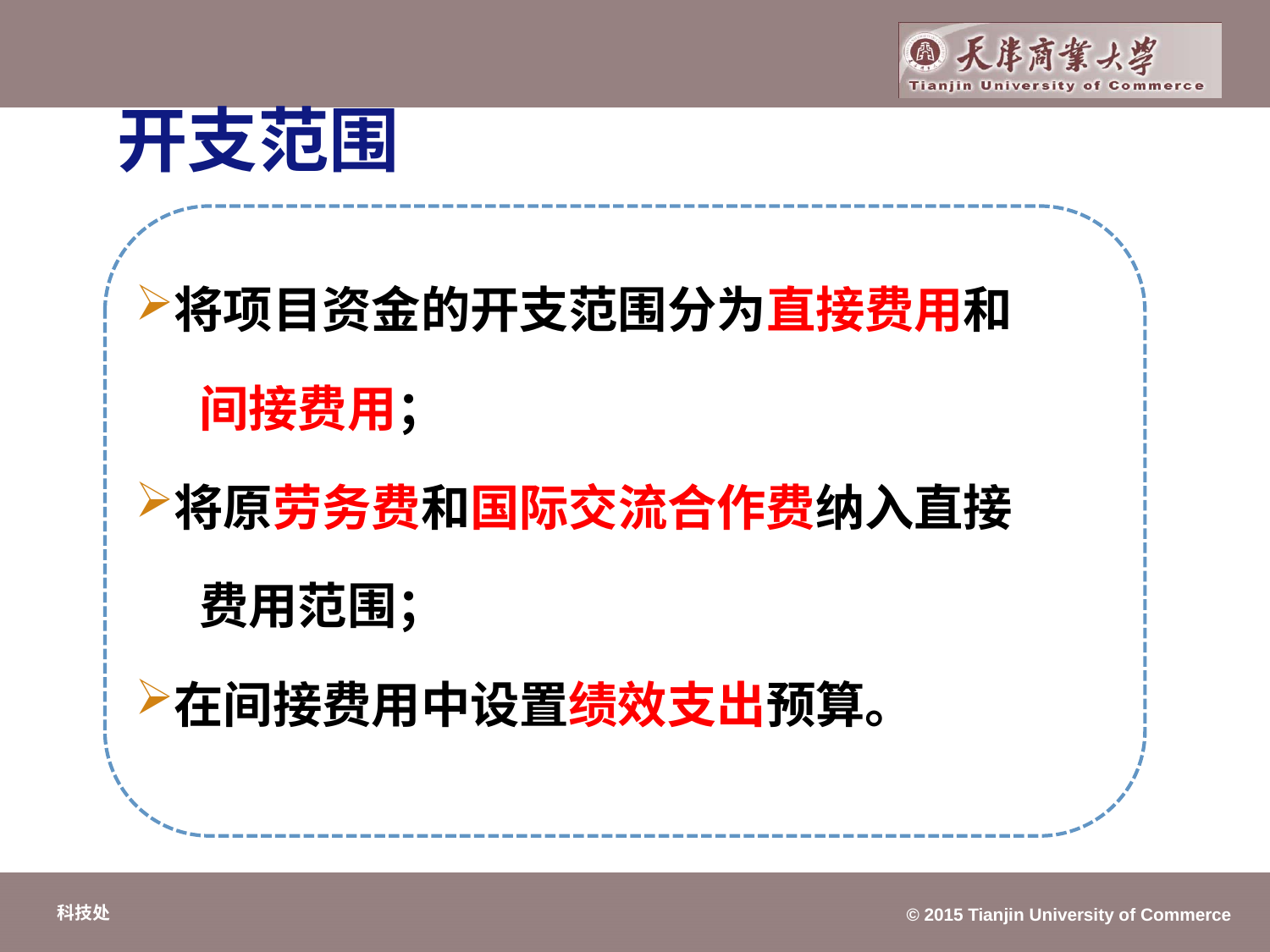

开支范围

将项目资金的开支范围分为直接费用和
  间接费用；
将原劳务费和国际交流合作费纳入直接
  费用范围；
在间接费用中设置绩效支出预算。